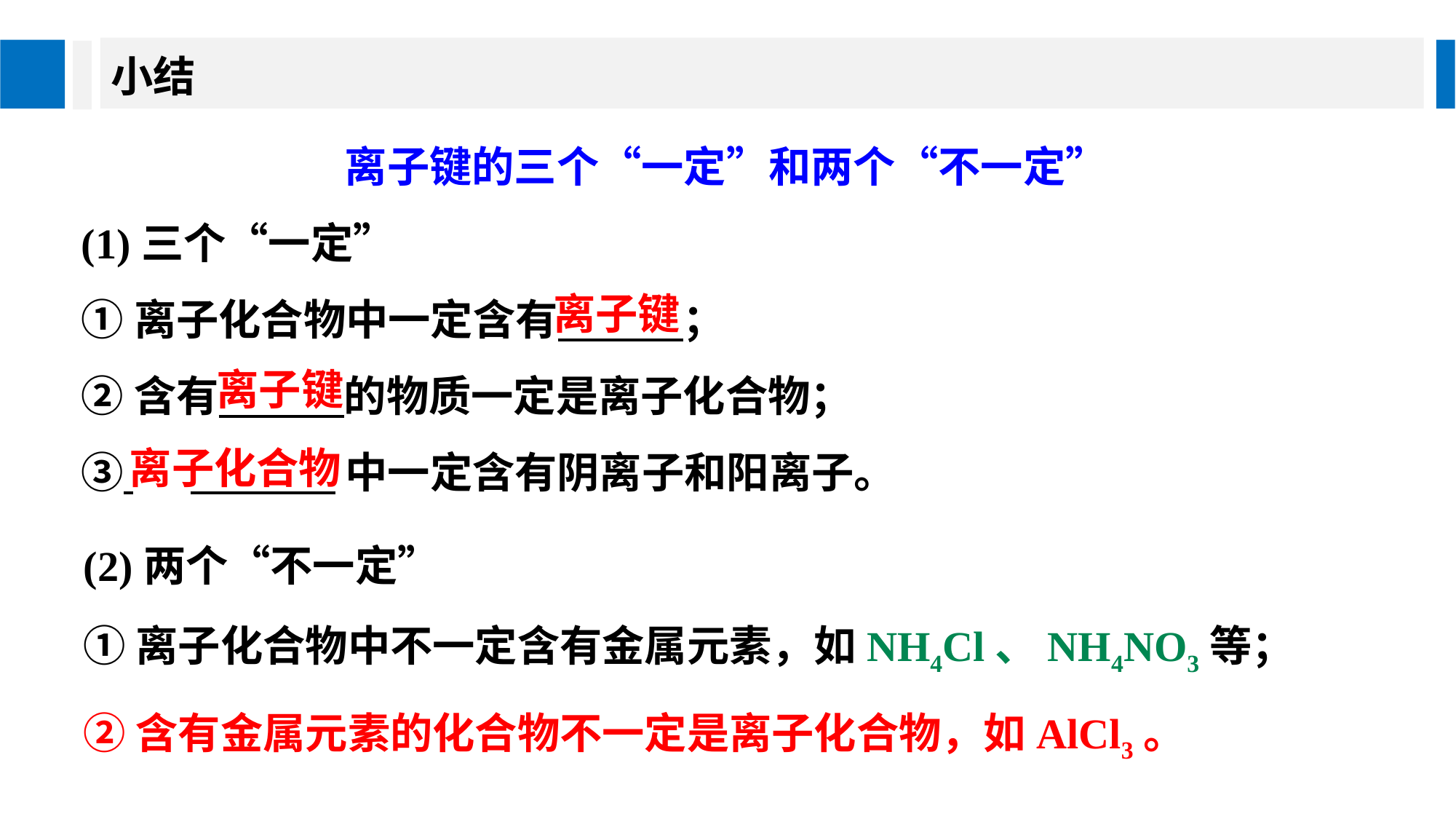

小结

离子键的三个“一定”和两个“不一定”
(1)三个“一定”
①离子化合物中一定含有             ；
②含有             的物质一定是离子化合物；
③ 	               中一定含有阴离子和阳离子。
离子键
离子键
离子化合物
(2)两个“不一定”
①离子化合物中不一定含有金属元素，如NH4Cl、NH4NO3等；
②含有金属元素的化合物不一定是离子化合物，如AlCl3。